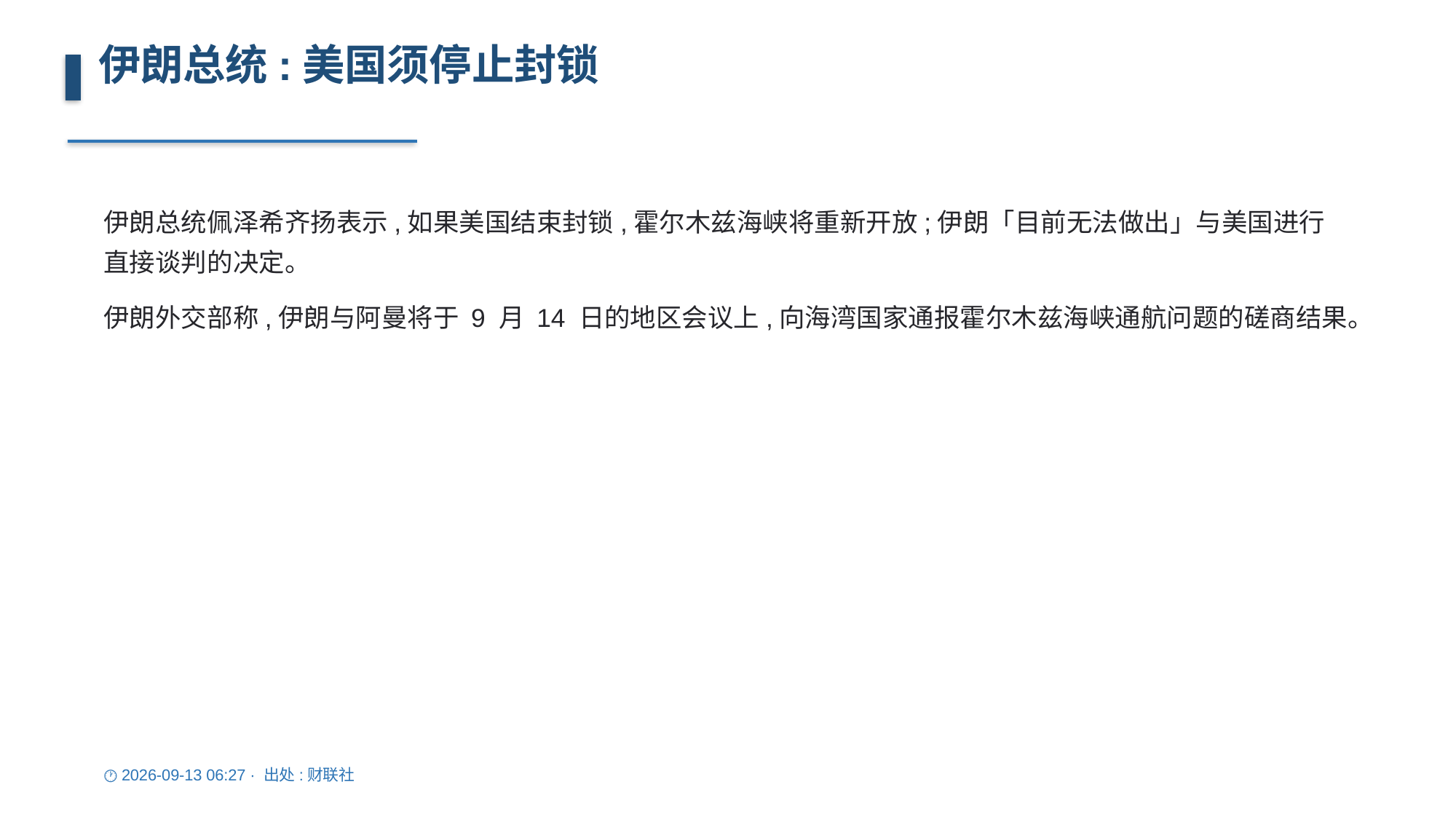

伊朗总统:美国须停止封锁

伊朗总统佩泽希齐扬表示,如果美国结束封锁,霍尔木兹海峡将重新开放;伊朗「目前无法做出」与美国进行直接谈判的决定。
伊朗外交部称,伊朗与阿曼将于 9 月 14 日的地区会议上,向海湾国家通报霍尔木兹海峡通航问题的磋商结果。
🕐 2026-09-13 06:27 · 出处:财联社